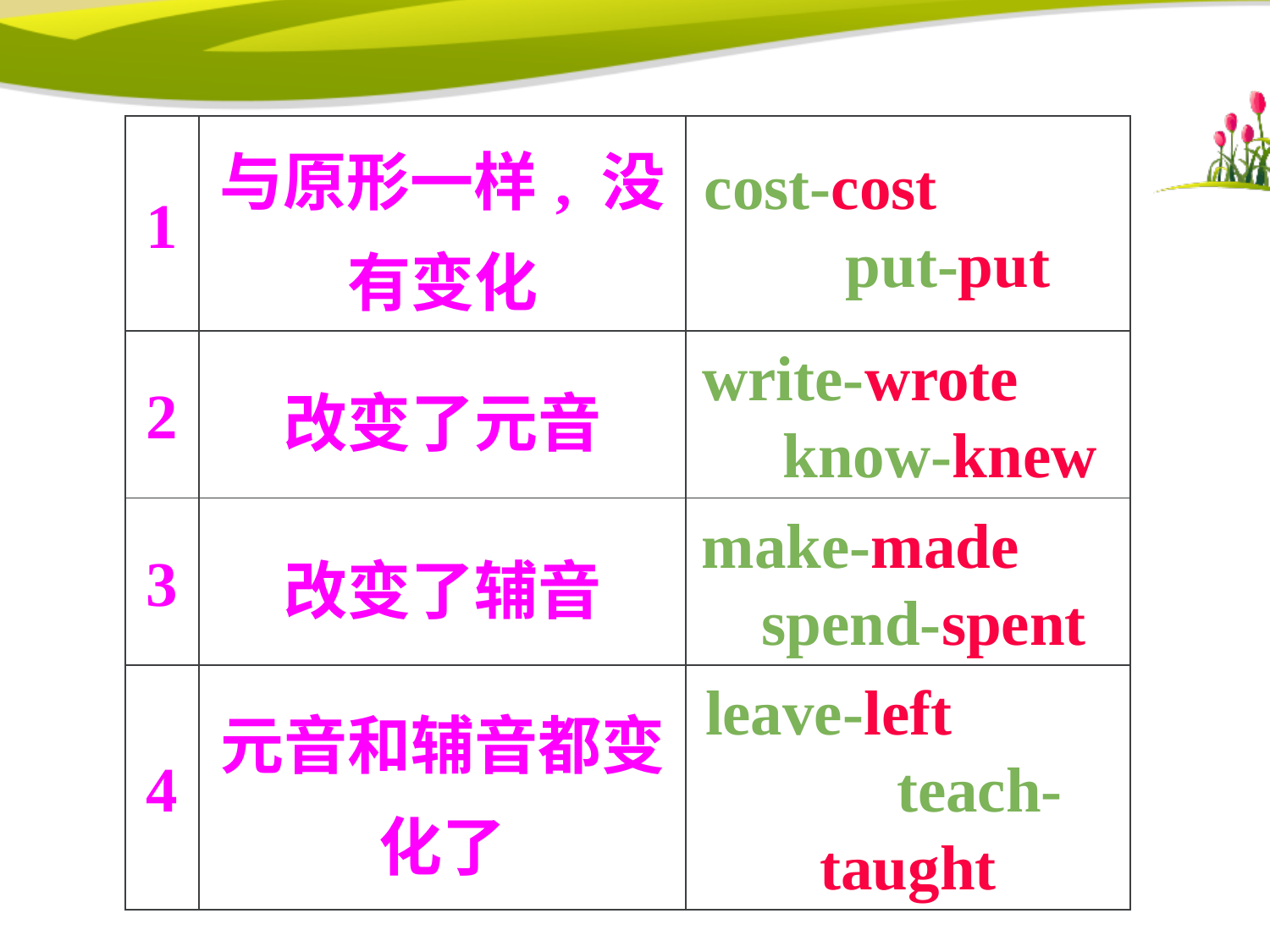

| 1 | 与原形一样, 没有变化 | cost-cost put-put |
| --- | --- | --- |
| 2 | 改变了元音 | write-wrote know-knew |
| 3 | 改变了辅音 | make-made spend-spent |
| 4 | 元音和辅音都变化了 | leave-left teach-taught |